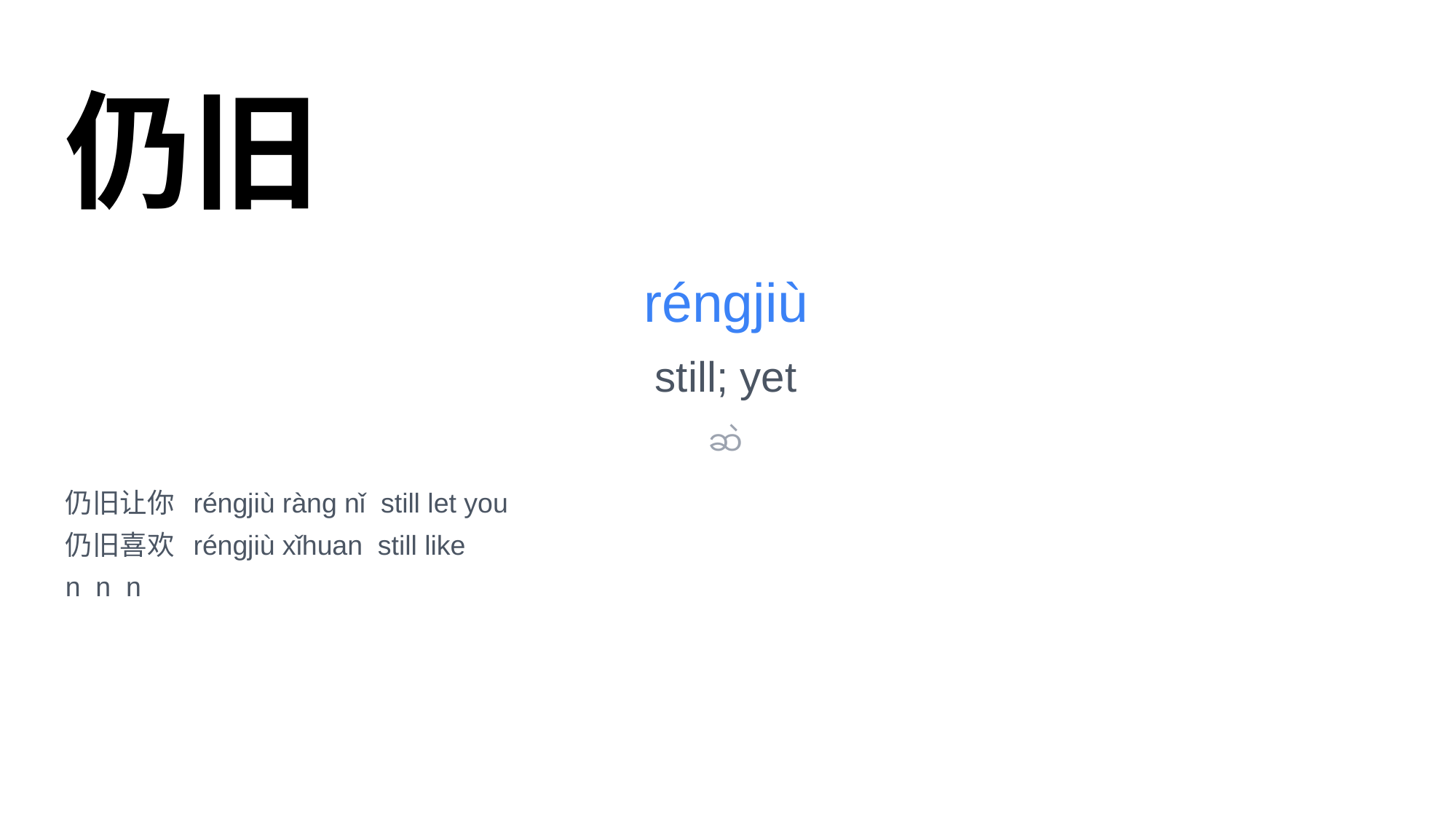

仍旧
réngjiù
still; yet
ဆဲ
仍旧让你  réngjiù ràng nǐ  still let you
仍旧喜欢  réngjiù xǐhuan  still like
n  n  n